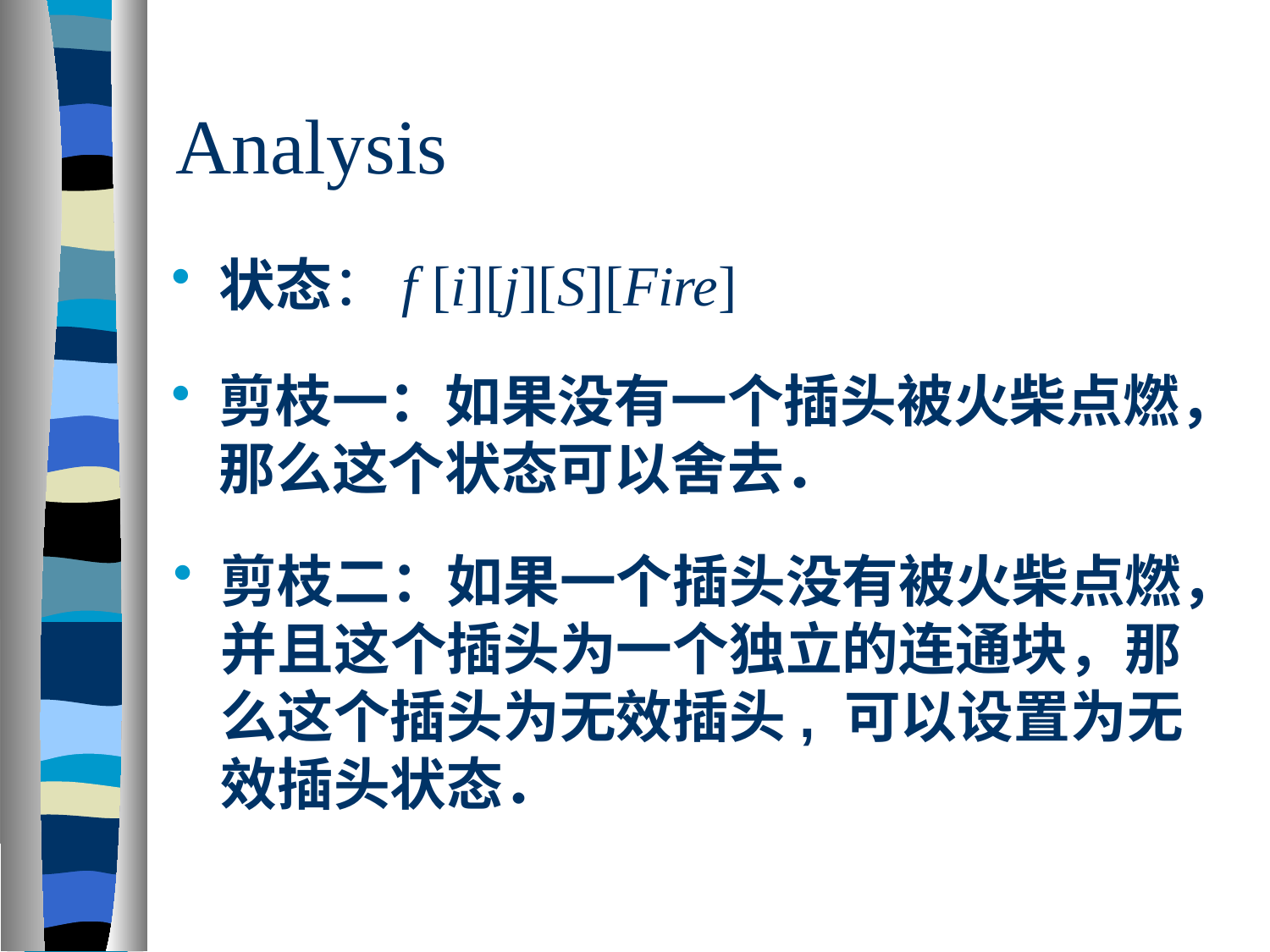

# Analysis
状态：f [i][j][S][Fire]
剪枝一：如果没有一个插头被火柴点燃，那么这个状态可以舍去．
剪枝二：如果一个插头没有被火柴点燃，并且这个插头为一个独立的连通块，那么这个插头为无效插头, 可以设置为无效插头状态．